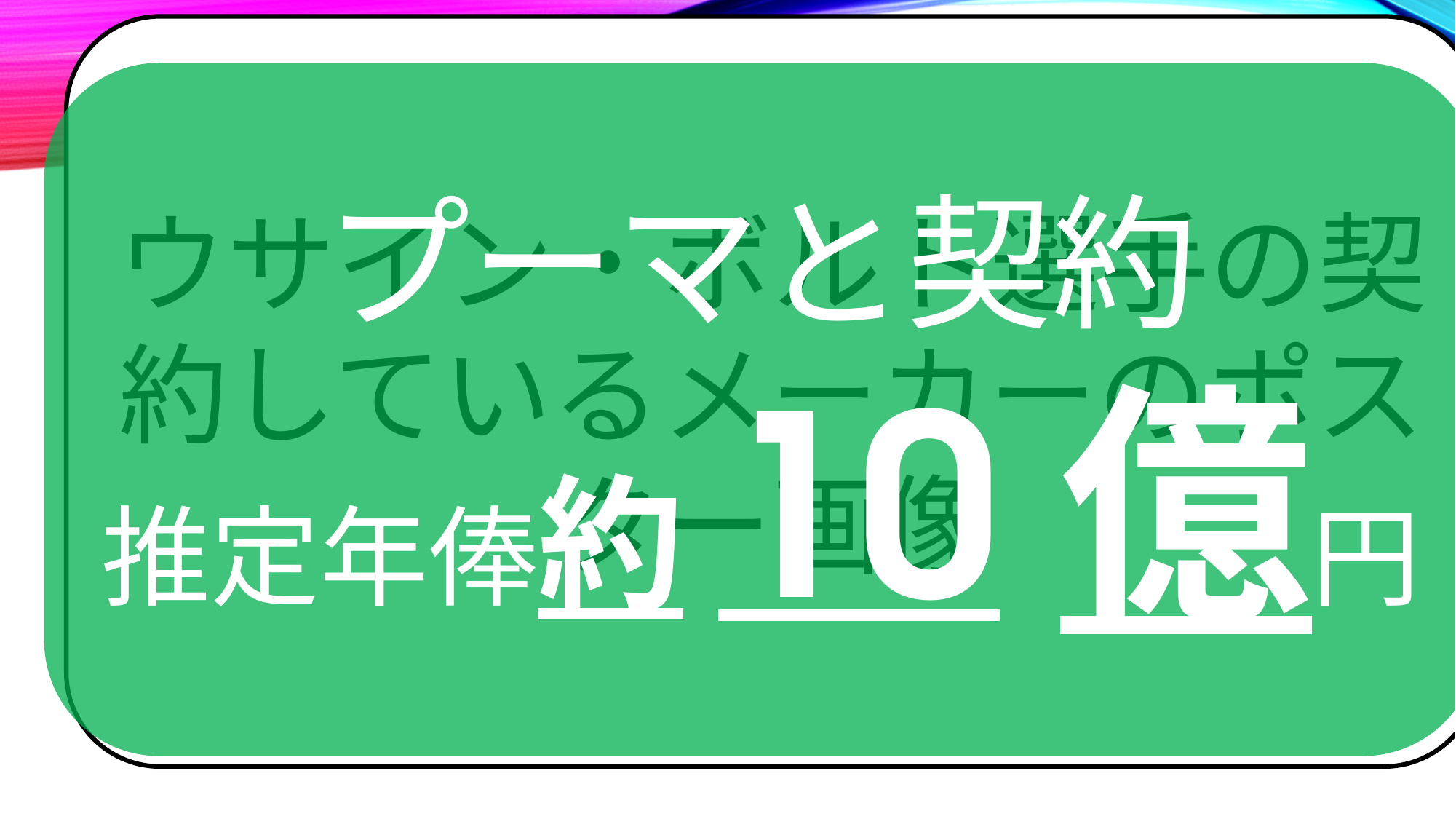

ウサイン・ボルト選手の契約しているメーカーのポスター画像
プーマと契約
推定年俸約10億円
#